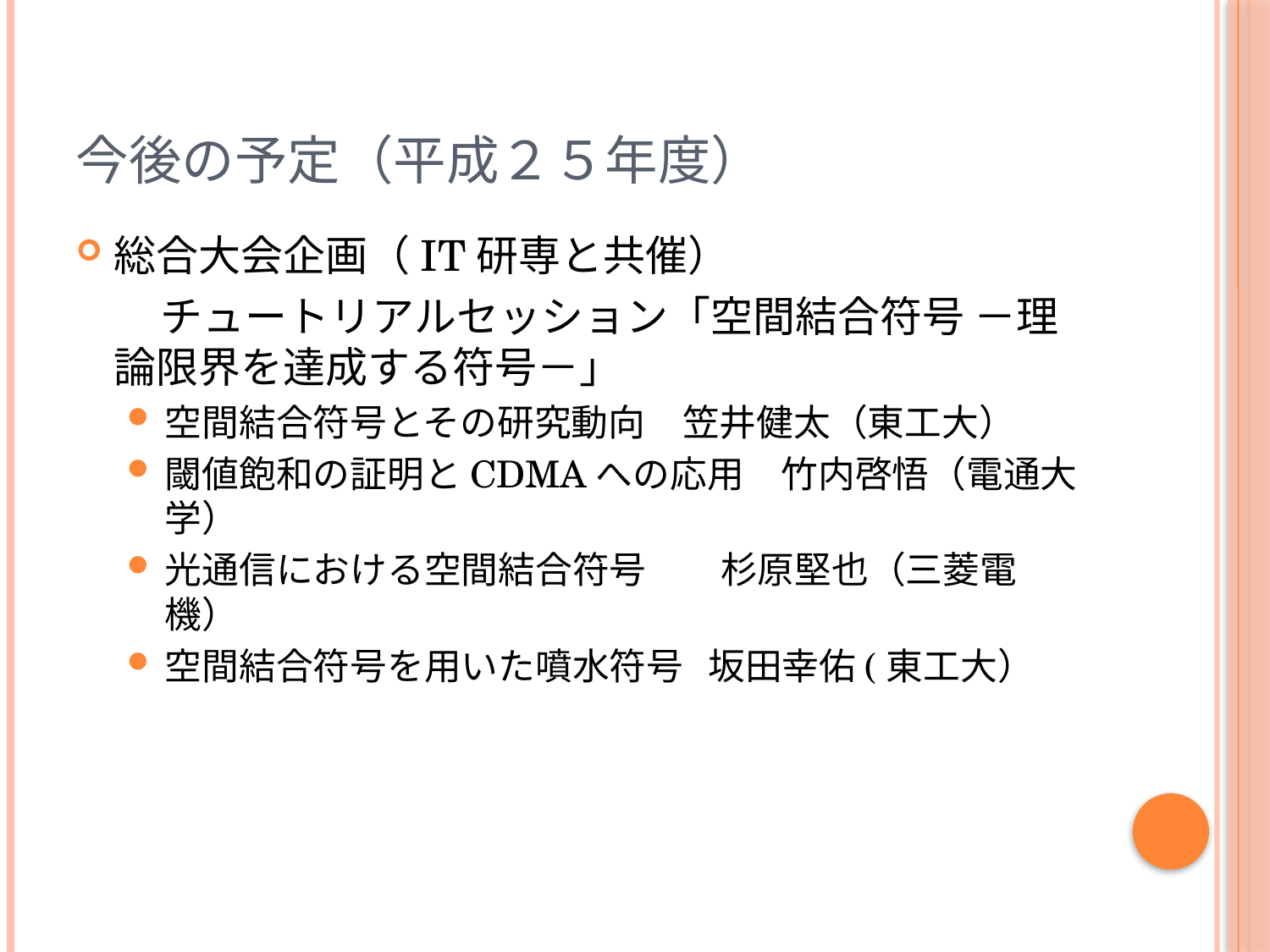

# 今後の予定（平成２５年度）
総合大会企画（IT研専と共催）
　　チュートリアルセッション「空間結合符号 －理論限界を達成する符号－」
空間結合符号とその研究動向　笠井健太（東工大）
閾値飽和の証明とCDMAへの応用　竹内啓悟（電通大学）
光通信における空間結合符号　　杉原堅也（三菱電機）
空間結合符号を用いた噴水符号   坂田幸佑(東工大）